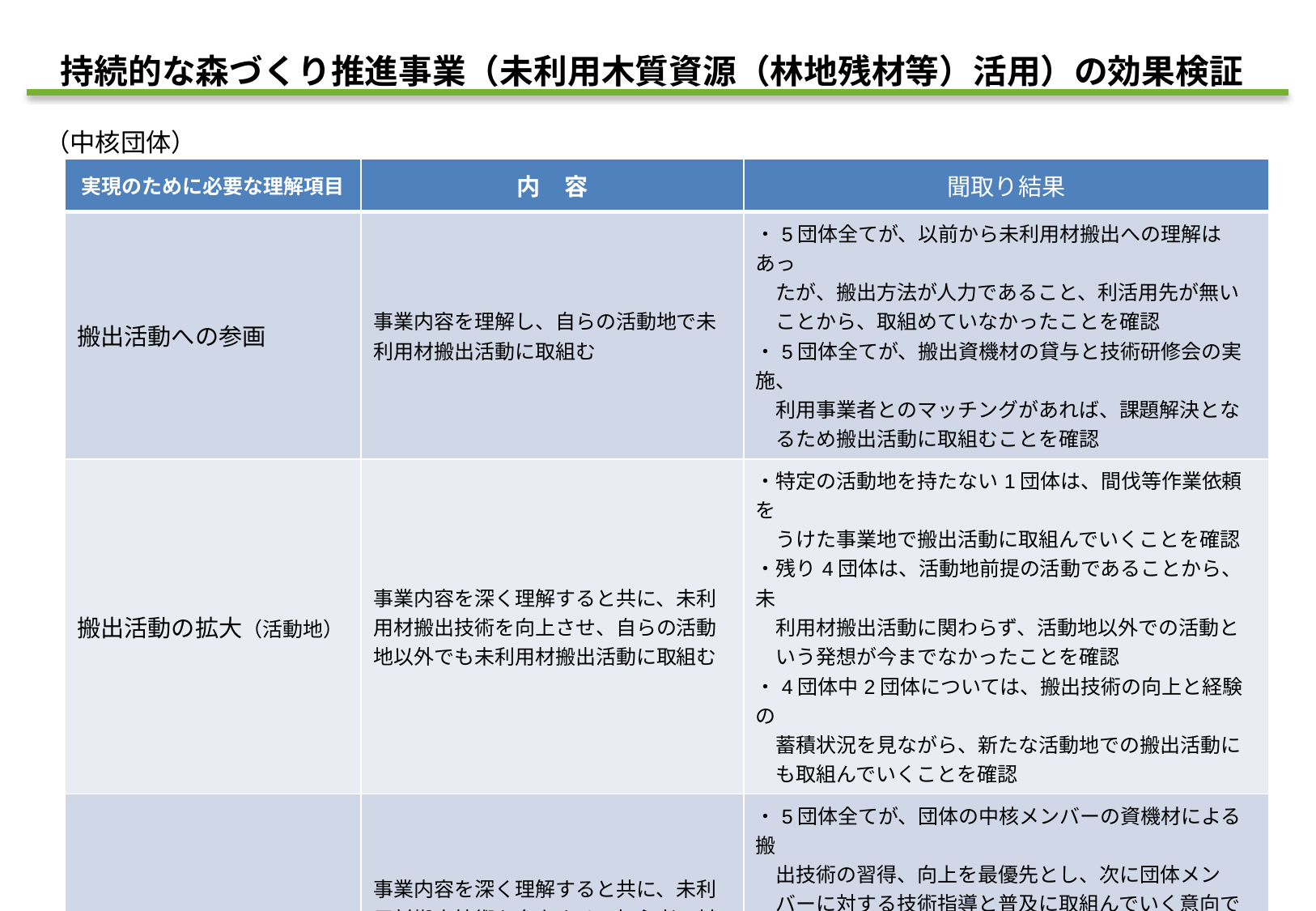

持続的な森づくり推進事業（未利用木質資源（林地残材等）活用）の効果検証

（中核団体）

| 実現のために必要な理解項目 | 内　容 | 聞取り結果 |
| --- | --- | --- |
| 搬出活動への参画 | 事業内容を理解し、自らの活動地で未利用材搬出活動に取組む | ・5団体全てが、以前から未利用材搬出への理解はあっ 　たが、搬出方法が人力であること、利活用先が無い 　ことから、取組めていなかったことを確認 ・5団体全てが、搬出資機材の貸与と技術研修会の実施、 　利用事業者とのマッチングがあれば、課題解決とな 　るため搬出活動に取組むことを確認 |
| 搬出活動の拡大（活動地） | 事業内容を深く理解すると共に、未利用材搬出技術を向上させ、自らの活動地以外でも未利用材搬出活動に取組む | ・特定の活動地を持たない1団体は、間伐等作業依頼を 　うけた事業地で搬出活動に取組んでいくことを確認 ・残り4団体は、活動地前提の活動であることから、未 　利用材搬出活動に関わらず、活動地以外での活動と 　いう発想が今までなかったことを確認 ・4団体中2団体については、搬出技術の向上と経験の 　蓄積状況を見ながら、新たな活動地での搬出活動に 　も取組んでいくことを確認 |
| 搬出活動の拡大（参加者） | 事業内容を深く理解すると共に、未利用材搬出技術を向上させ、初心者に対して指導を行い、未利用材搬出活動参加者の増加に取組む | ・5団体全てが、団体の中核メンバーの資機材による搬 　出技術の習得、向上を最優先とし、次に団体メン 　バーに対する技術指導と普及に取組んでいく意向で 　あることを確認 ・5団体全てが、新たな活動参加者拡大は未利用搬出活 　動に限ったことではなく、団体の活動維持としても 　重要課題として認識していることを確認 |